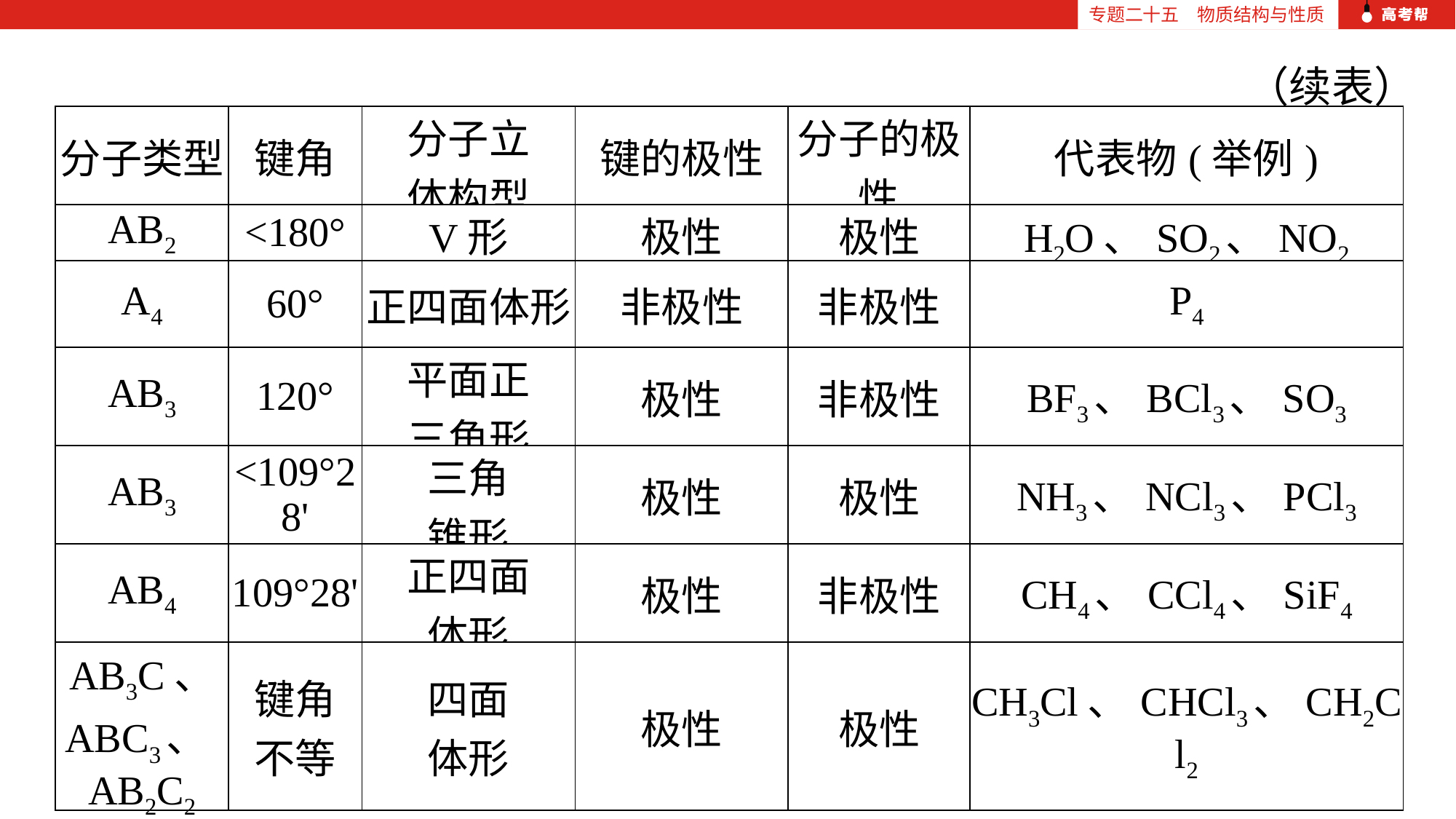

专题二十五　物质结构与性质
（续表）
| 分子类型 | 键角 | 分子立 体构型 | 键的极性 | 分子的极性 | 代表物(举例) |
| --- | --- | --- | --- | --- | --- |
| AB2 | <180° | V形 | 极性 | 极性 | H2O、SO2、NO2 |
| A4 | 60° | 正四面体形 | 非极性 | 非极性 | P4 |
| AB3 | 120° | 平面正 三角形 | 极性 | 非极性 | BF3、BCl3、SO3 |
| AB3 | <109°28' | 三角 锥形 | 极性 | 极性 | NH3、NCl3、PCl3 |
| AB4 | 109°28' | 正四面 体形 | 极性 | 非极性 | CH4、CCl4、SiF4 |
| AB3C、 ABC3、AB2C2 | 键角 不等 | 四面 体形 | 极性 | 极性 | CH3Cl、CHCl3、CH2Cl2 |